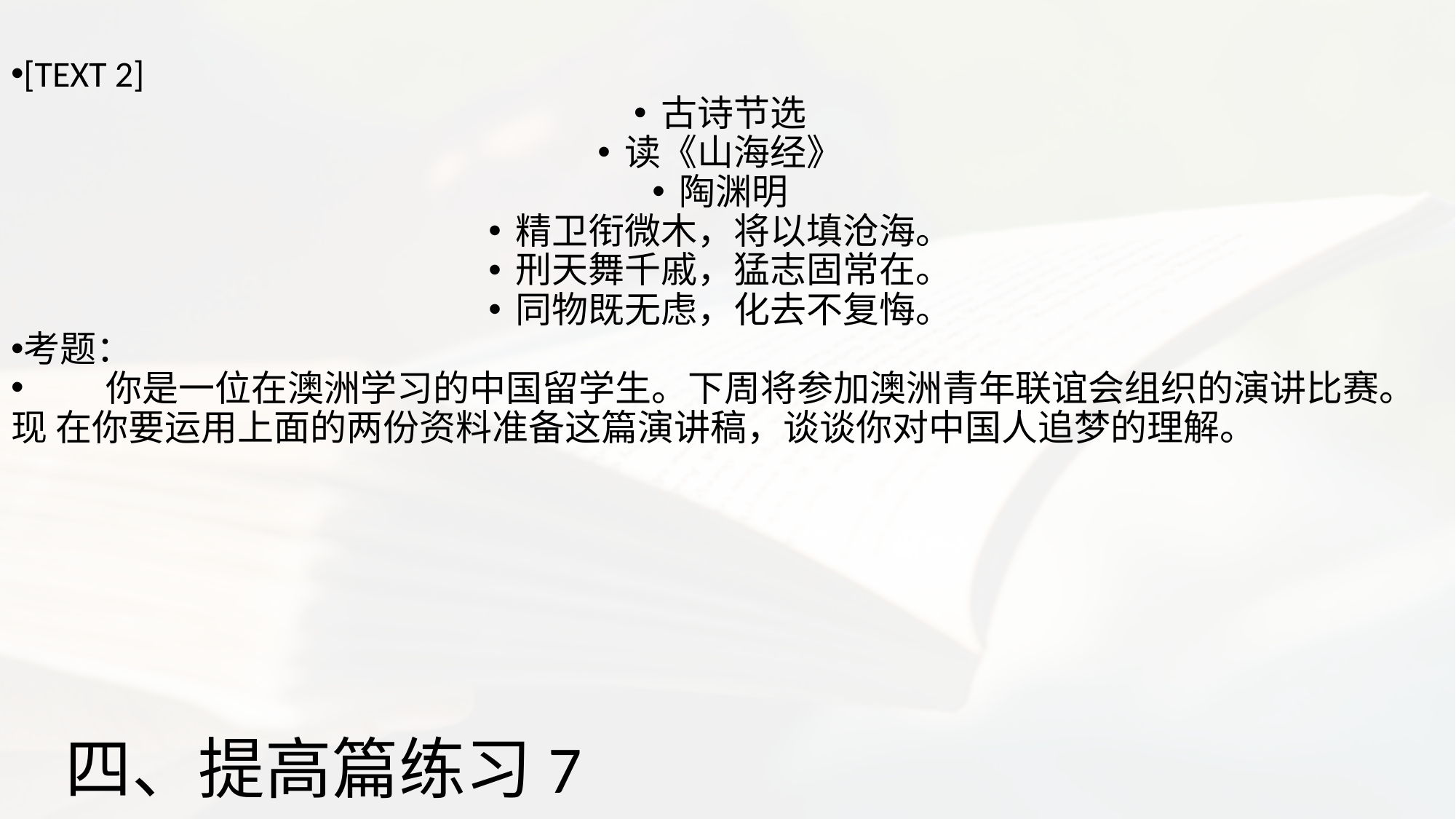

[TEXT 2]
古诗节选
读《山海经》
陶渊明
精卫衔微木，将以填沧海。
刑天舞千戚，猛志固常在。
同物既无虑，化去不复悔。
考题：
         你是一位在澳洲学习的中国留学生。下周将参加澳洲青年联谊会组织的演讲比赛。现 在你要运用上面的两份资料准备这篇演讲稿，谈谈你对中国人追梦的理解。
# 四、提高篇练习7